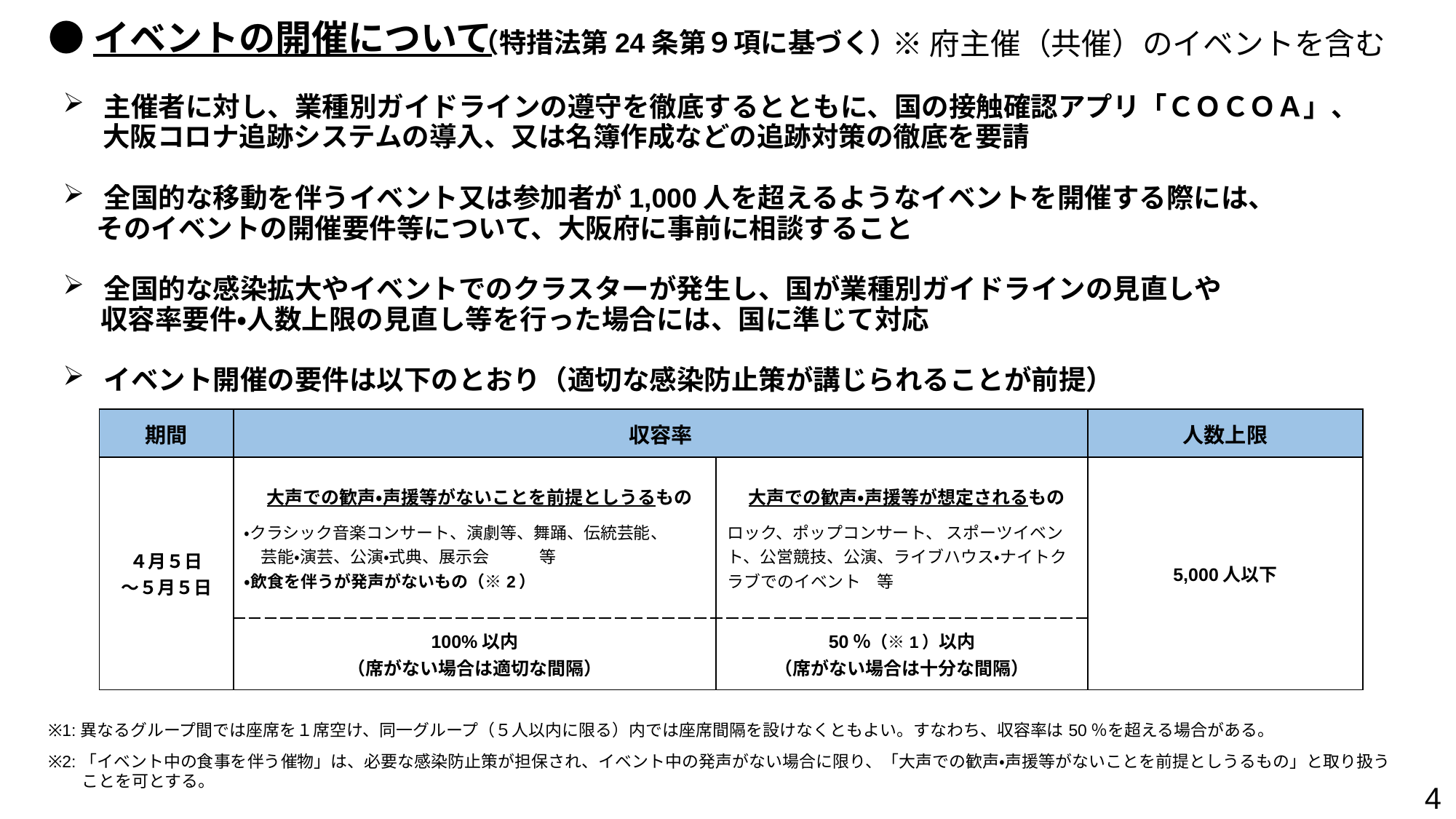

●イベントの開催について
（特措法第24条第９項に基づく）
※府主催（共催）のイベントを含む
主催者に対し、業種別ガイドラインの遵守を徹底するとともに、国の接触確認アプリ「ＣＯＣＯＡ」、
　  大阪コロナ追跡システムの導入、又は名簿作成などの追跡対策の徹底を要請

全国的な移動を伴うイベント又は参加者が1,000人を超えるようなイベントを開催する際には、
　 そのイベントの開催要件等について、大阪府に事前に相談すること

全国的な感染拡大やイベントでのクラスターが発生し、国が業種別ガイドラインの見直しや
     収容率要件・人数上限の見直し等を行った場合には、国に準じて対応

イベント開催の要件は以下のとおり（適切な感染防止策が講じられることが前提）
| 期間 | 収容率 |  | 人数上限 |
| --- | --- | --- | --- |
| ４月５日 ～５月５日 | 大声での歓声・声援等がないことを前提としうるもの ・クラシック音楽コンサート、演劇等、舞踊、伝統芸能、 　芸能・演芸、公演・式典、展示会　　　等 ・飲食を伴うが発声がないもの（※2） | 大声での歓声・声援等が想定されるもの ロック、ポップコンサート、 スポーツイベント、公営競技、公演、ライブハウス・ナイトクラブでのイベント　等 | 5,000人以下 |
|  | 100%以内 （席がない場合は適切な間隔） | 50％（※1）以内 （席がない場合は十分な間隔） |  |
※1:異なるグループ間では座席を１席空け、同一グループ（５人以内に限る）内では座席間隔を設けなくともよい。すなわち、収容率は50％を超える場合がある。
※2:「イベント中の食事を伴う催物」は、必要な感染防止策が担保され、イベント中の発声がない場合に限り、「大声での歓声・声援等がないことを前提としうるもの」と取り扱う
　　ことを可とする。
4